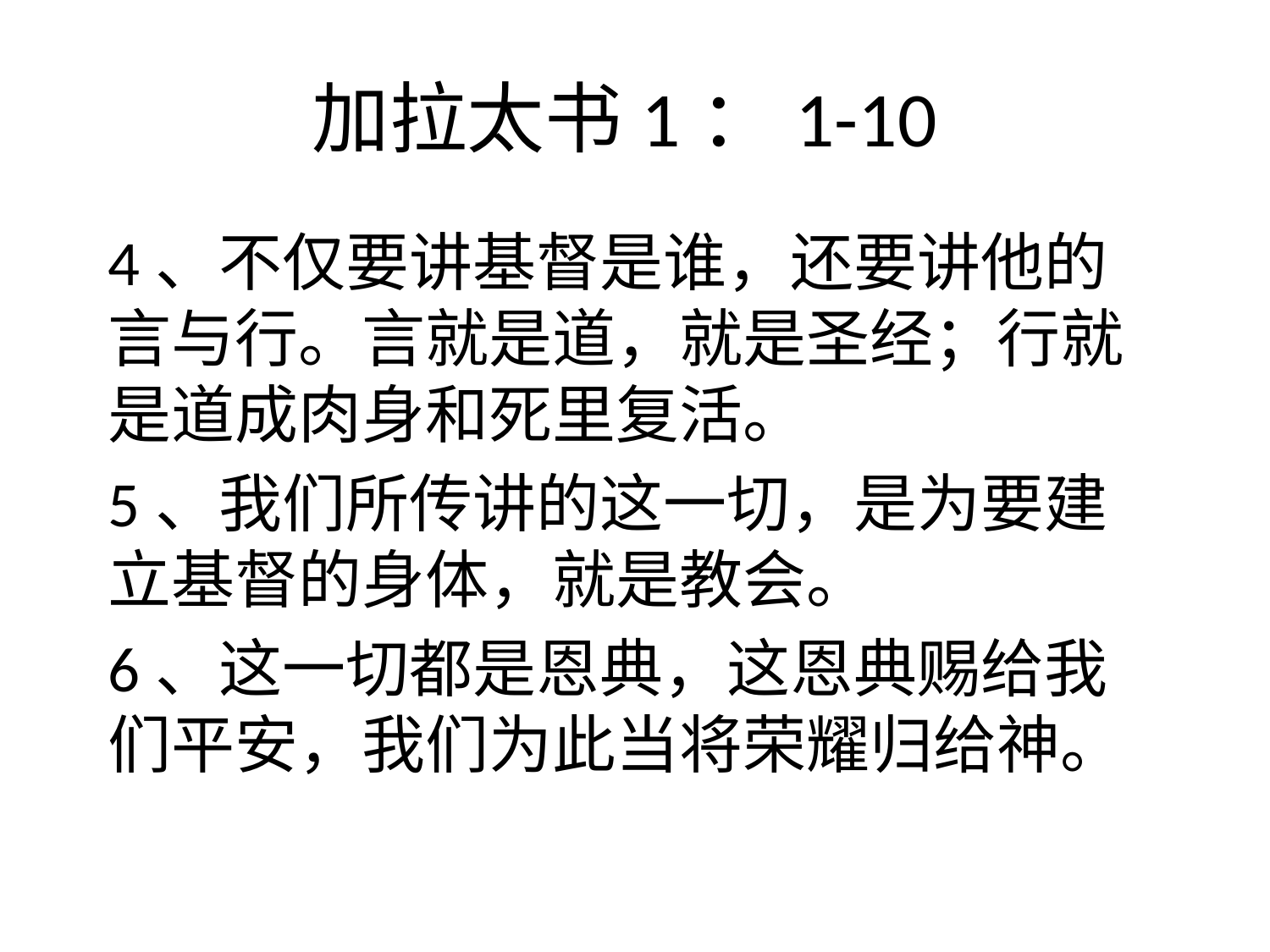

# 加拉太书1：1-10
4、不仅要讲基督是谁，还要讲他的言与行。言就是道，就是圣经；行就是道成肉身和死里复活。
5、我们所传讲的这一切，是为要建立基督的身体，就是教会。
6、这一切都是恩典，这恩典赐给我们平安，我们为此当将荣耀归给神。